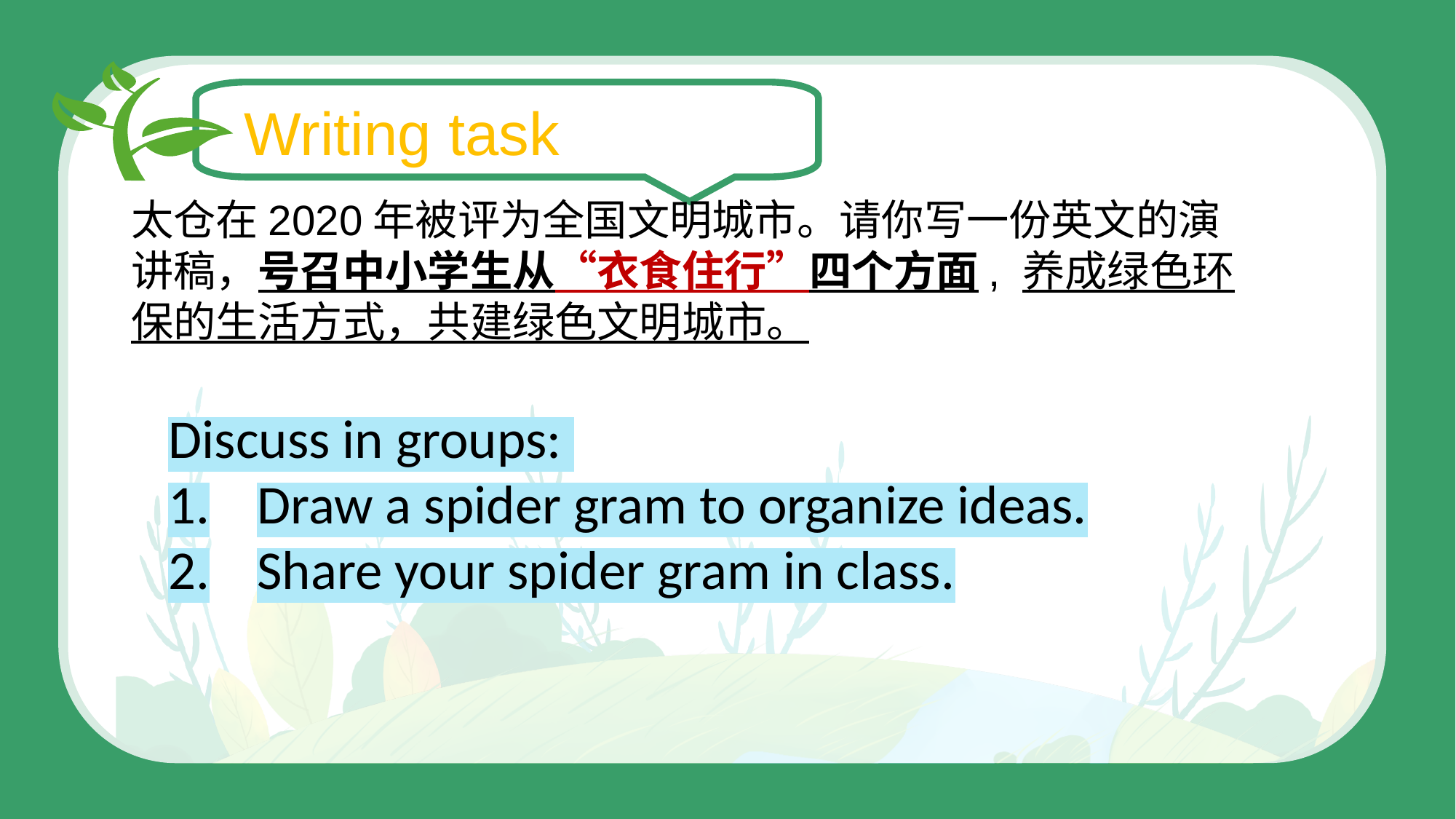

Writing task
太仓在2020年被评为全国文明城市。请你写一份英文的演讲稿，号召中小学生从“衣食住行”四个方面, 养成绿色环保的生活方式，共建绿色文明城市。
Discuss in groups:
Draw a spider gram to organize ideas.
Share your spider gram in class.